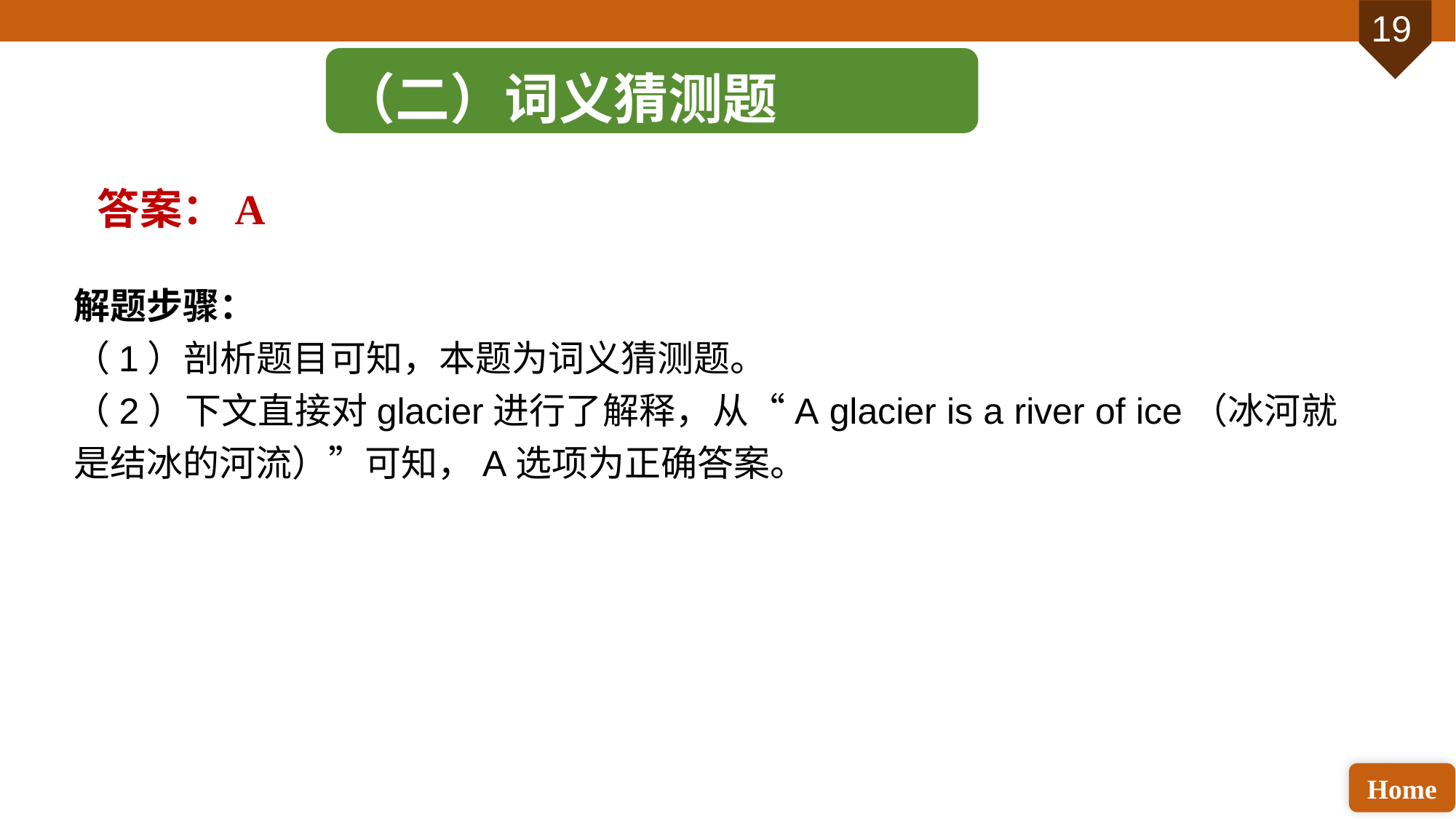

（二）词义猜测题
答案：A
解题步骤：
（1）剖析题目可知，本题为词义猜测题。
（2）下文直接对glacier进行了解释，从“A glacier is a river of ice（冰河就是结冰的河流）”可知，A选项为正确答案。